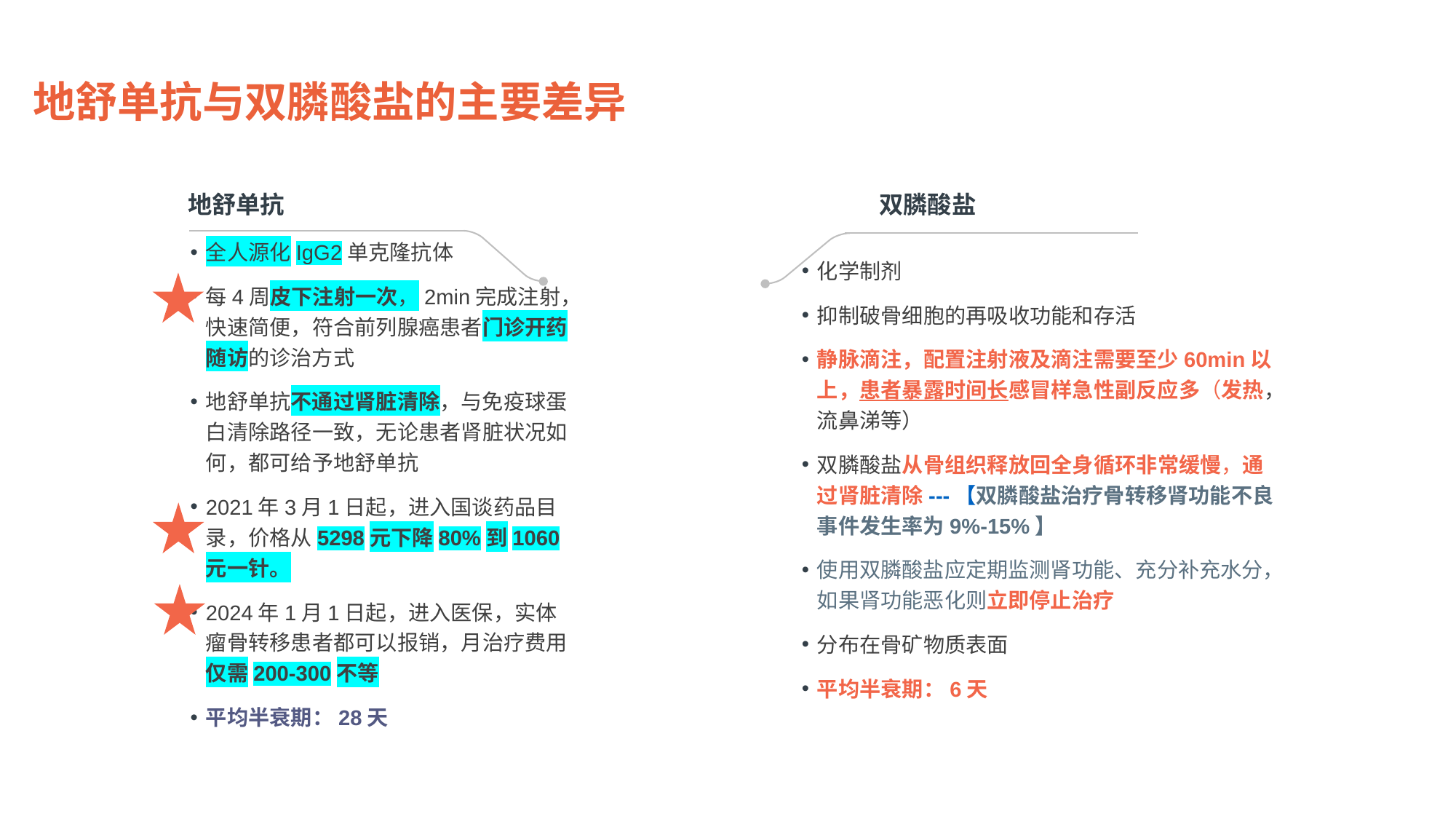

地舒单抗与双膦酸盐的主要差异
地舒单抗
双膦酸盐
全人源化IgG2单克隆抗体
每4周皮下注射一次，2min完成注射，快速简便，符合前列腺癌患者门诊开药随访的诊治方式
地舒单抗不通过肾脏清除，与免疫球蛋白清除路径一致，无论患者肾脏状况如何，都可给予地舒单抗
2021年3月1日起，进入国谈药品目录，价格从5298元下降80%到1060元一针。
2024年1月1日起，进入医保，实体瘤骨转移患者都可以报销，月治疗费用仅需200-300不等
平均半衰期：28天

化学制剂
抑制破骨细胞的再吸收功能和存活
静脉滴注，配置注射液及滴注需要至少60min以上，患者暴露时间长感冒样急性副反应多（发热，流鼻涕等）
双膦酸盐从骨组织释放回全身循环非常缓慢，通过肾脏清除---【双膦酸盐治疗骨转移肾功能不良事件发生率为9%-15%】
使用双膦酸盐应定期监测肾功能、充分补充水分，如果肾功能恶化则立即停止治疗
分布在骨矿物质表面
平均半衰期：6天